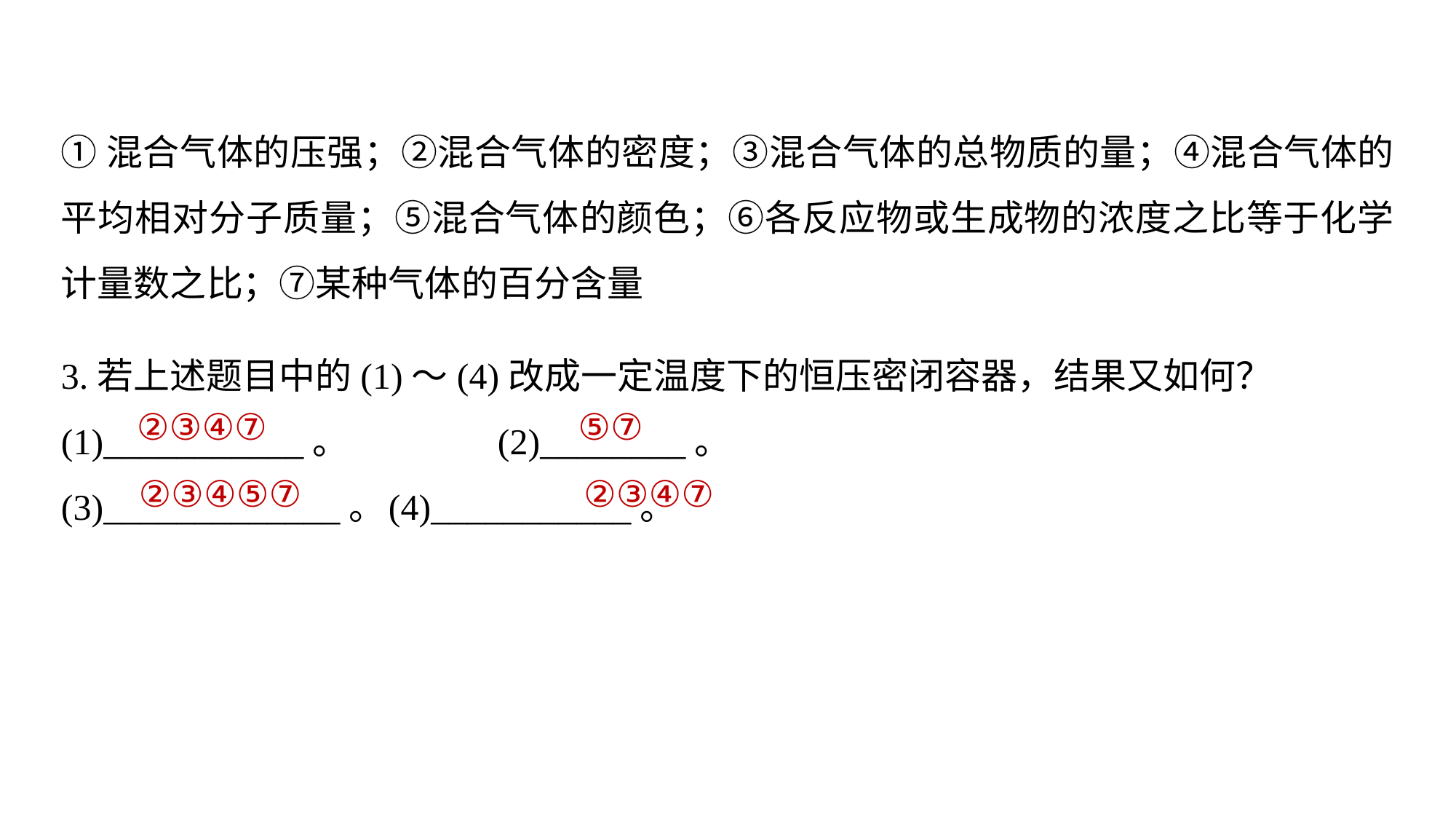

①混合气体的压强；②混合气体的密度；③混合气体的总物质的量；④混合气体的平均相对分子质量；⑤混合气体的颜色；⑥各反应物或生成物的浓度之比等于化学计量数之比；⑦某种气体的百分含量
3.若上述题目中的(1)～(4)改成一定温度下的恒压密闭容器，结果又如何？
(1)___________。		(2)________。
(3)_____________。	(4)___________。
②③④⑦
⑤⑦
②③④⑤⑦
②③④⑦